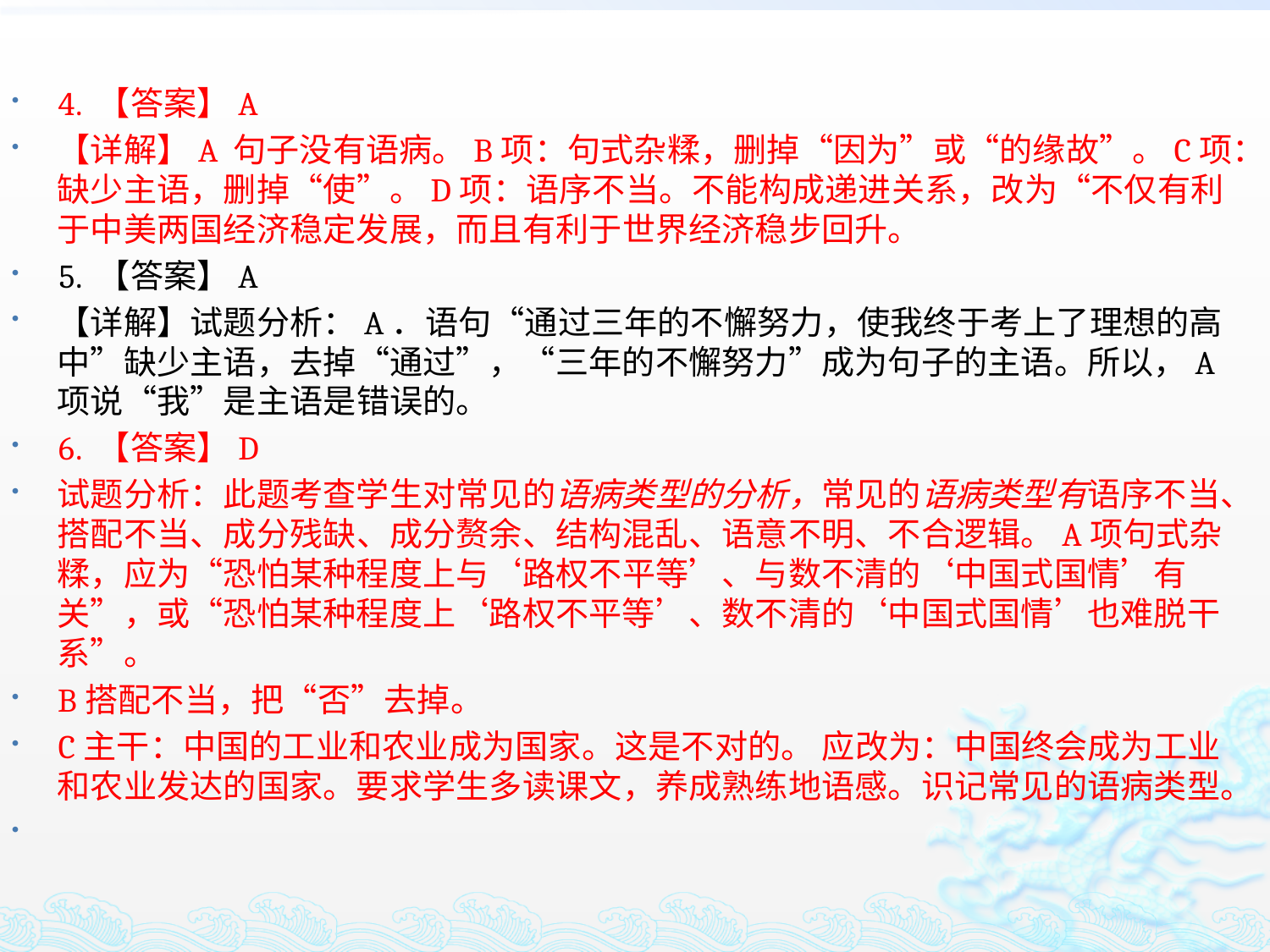

#
4. 【答案】A
【详解】A 句子没有语病。B项：句式杂糅，删掉“因为”或“的缘故”。C项：缺少主语，删掉“使”。D项：语序不当。不能构成递进关系，改为“不仅有利于中美两国经济稳定发展，而且有利于世界经济稳步回升。
5. 【答案】A
【详解】试题分析：A．语句“通过三年的不懈努力，使我终于考上了理想的高中”缺少主语，去掉“通过”，“三年的不懈努力”成为句子的主语。所以，A项说“我”是主语是错误的。
6. 【答案】D
试题分析：此题考查学生对常见的语病类型的分析，常见的语病类型有语序不当、搭配不当、成分残缺、成分赘余、结构混乱、语意不明、不合逻辑。A项句式杂糅，应为“恐怕某种程度上与‘路权不平等’、与数不清的‘中国式国情’有关”，或“恐怕某种程度上‘路权不平等’、数不清的‘中国式国情’也难脱干系”。
B搭配不当，把“否”去掉。
C主干：中国的工业和农业成为国家。这是不对的。 应改为：中国终会成为工业和农业发达的国家。要求学生多读课文，养成熟练地语感。识记常见的语病类型。